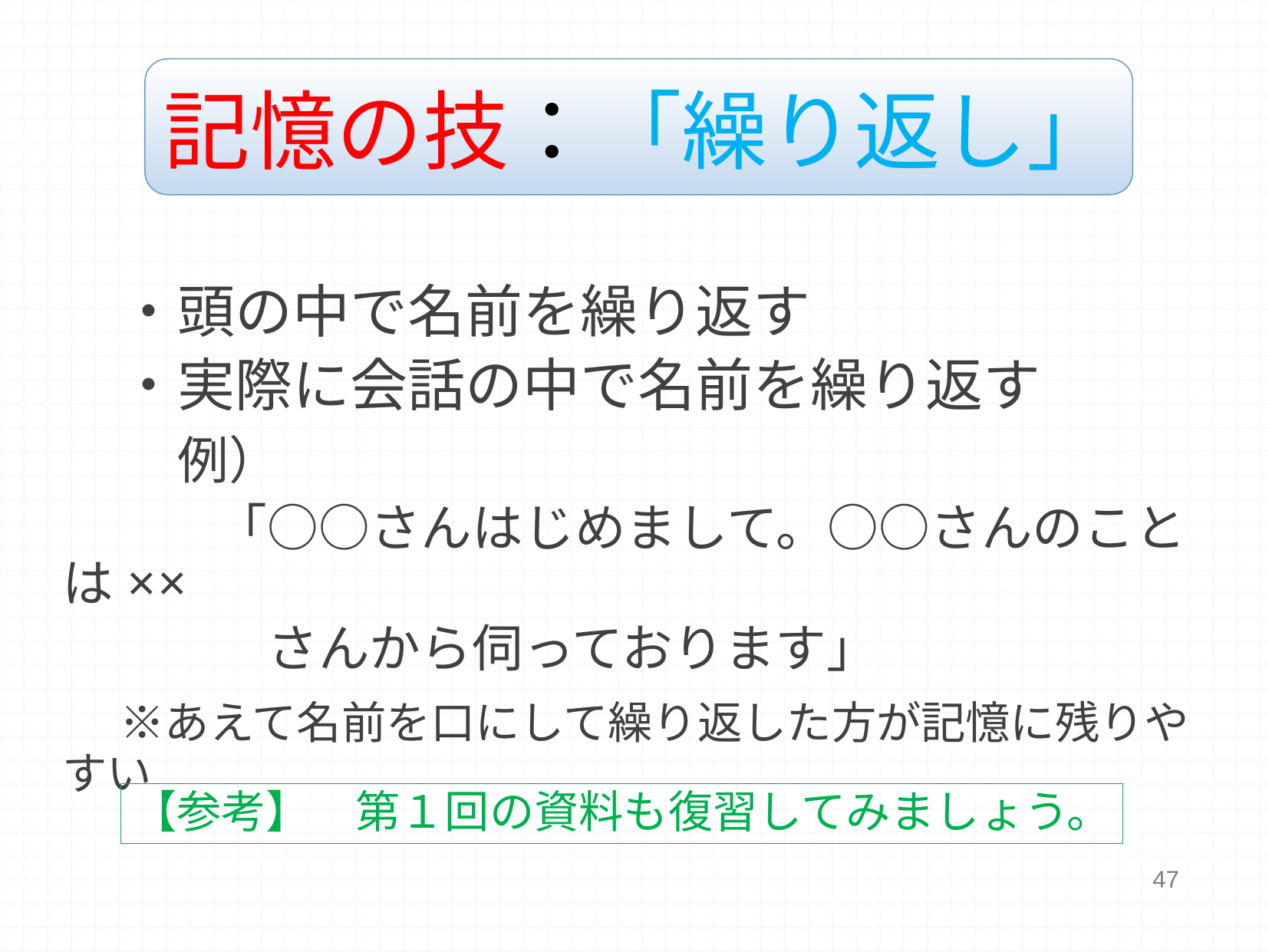

記憶の技：「繰り返し」

　・頭の中で名前を繰り返す
　・実際に会話の中で名前を繰り返す
　　例）
　　　「○○さんはじめまして。○○さんのことは××
　　　　さんから伺っております」
　※あえて名前を口にして繰り返した方が記憶に残りやすい

【参考】　第１回の資料も復習してみましょう。
47